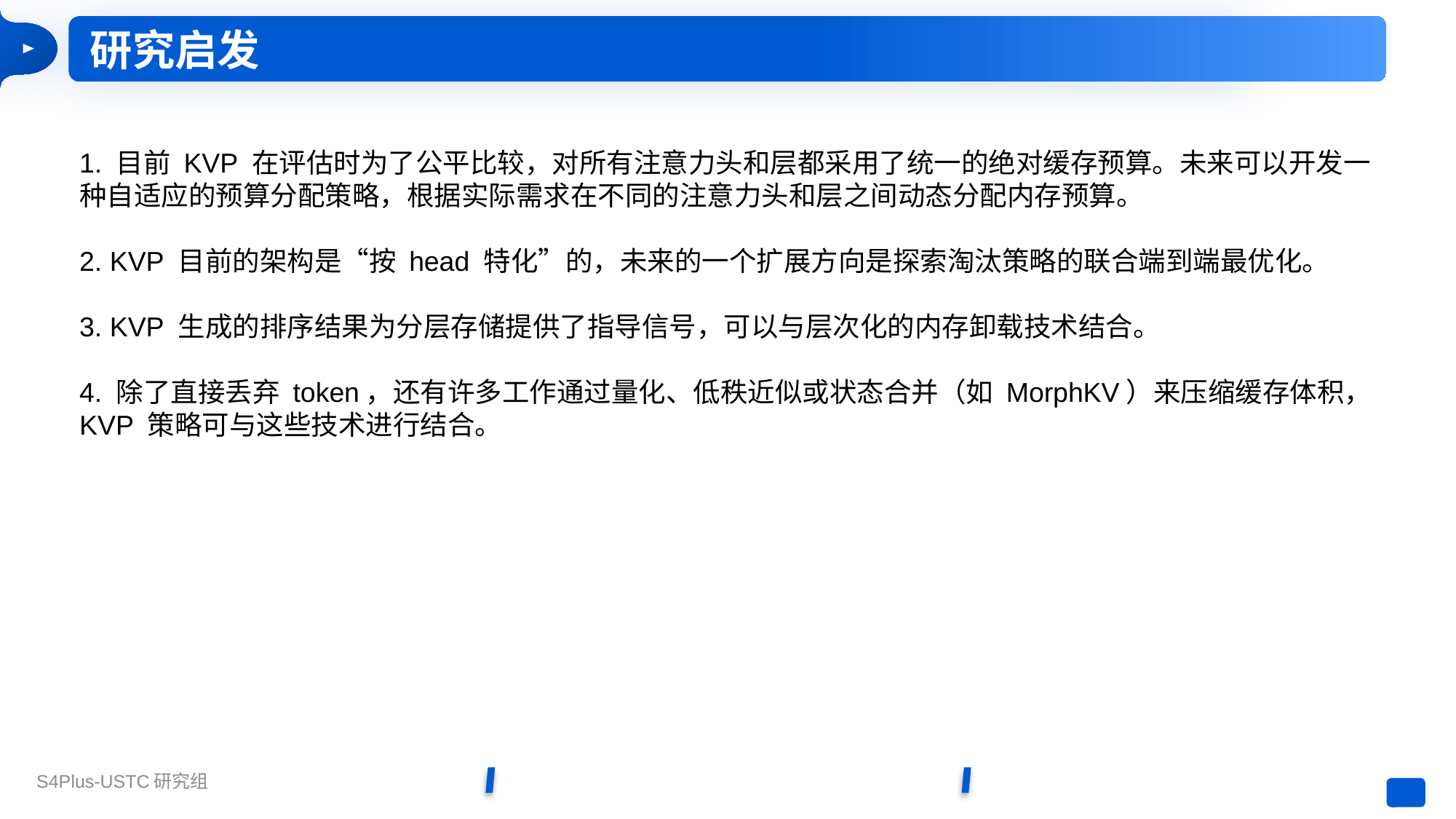

研究启发
1. 目前 KVP 在评估时为了公平比较，对所有注意力头和层都采用了统一的绝对缓存预算。未来可以开发一种自适应的预算分配策略，根据实际需求在不同的注意力头和层之间动态分配内存预算。

2. KVP 目前的架构是“按 head 特化”的，未来的一个扩展方向是探索淘汰策略的联合端到端最优化。

3. KVP 生成的排序结果为分层存储提供了指导信号，可以与层次化的内存卸载技术结合。

4. 除了直接丢弃 token，还有许多工作通过量化、低秩近似或状态合并（如 MorphKV）来压缩缓存体积，KVP 策略可与这些技术进行结合。
10